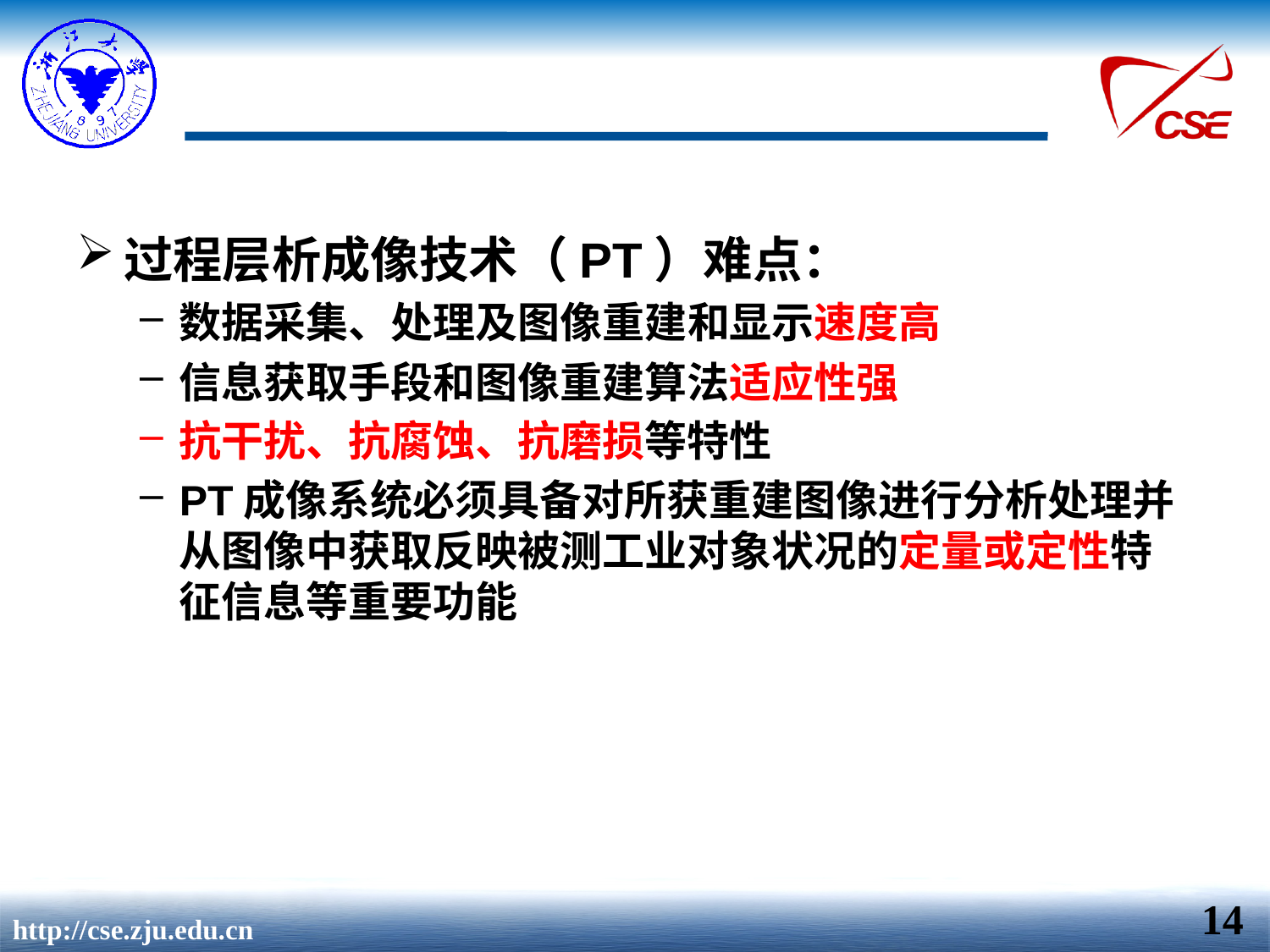

过程层析成像技术（PT）难点：
数据采集、处理及图像重建和显示速度高
信息获取手段和图像重建算法适应性强
抗干扰、抗腐蚀、抗磨损等特性
PT成像系统必须具备对所获重建图像进行分析处理并从图像中获取反映被测工业对象状况的定量或定性特征信息等重要功能